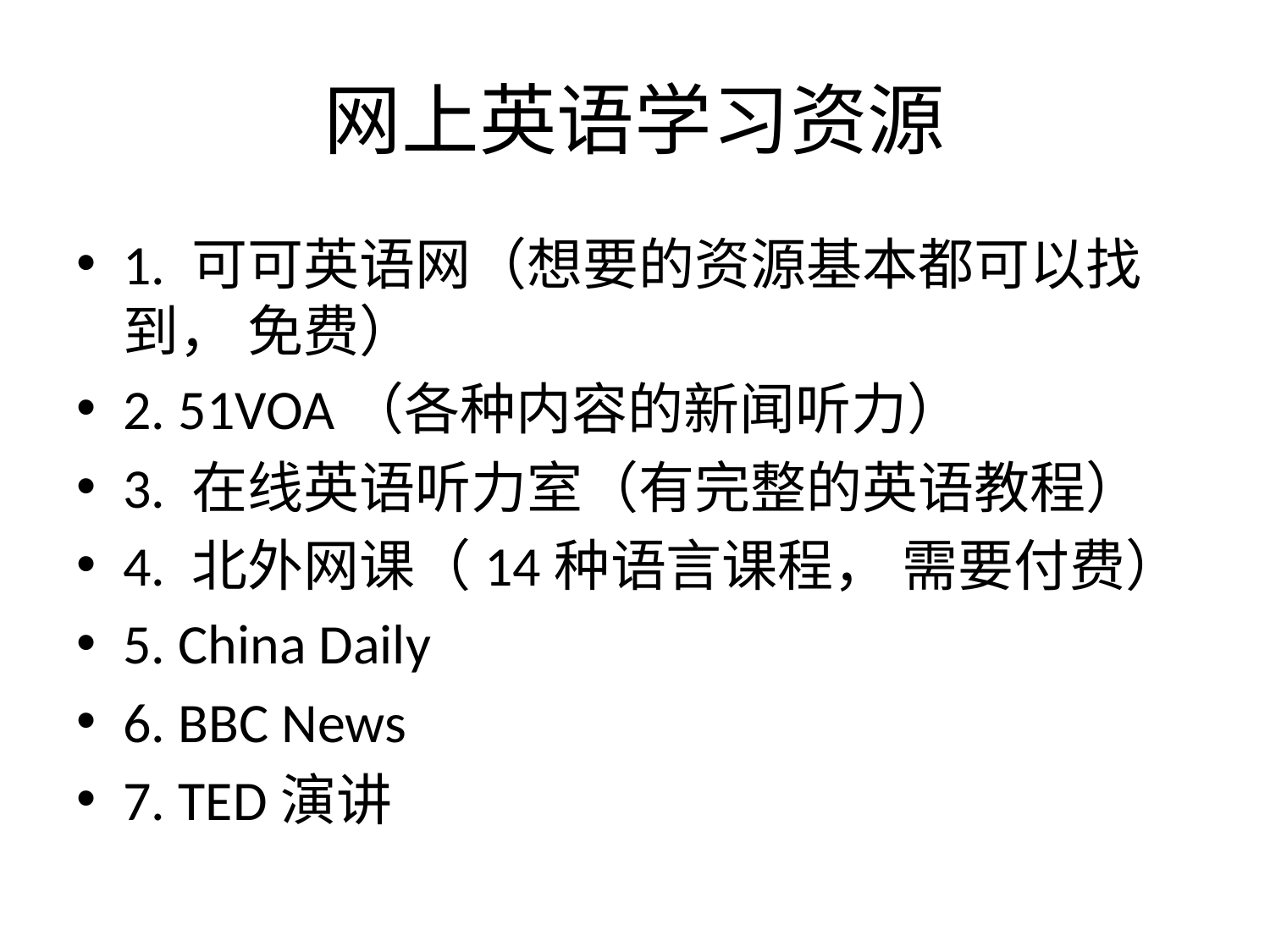

# 网上英语学习资源
1. 可可英语网（想要的资源基本都可以找到， 免费）
2. 51VOA（各种内容的新闻听力）
3. 在线英语听力室（有完整的英语教程）
4. 北外网课（14种语言课程， 需要付费）
5. China Daily
6. BBC News
7. TED演讲